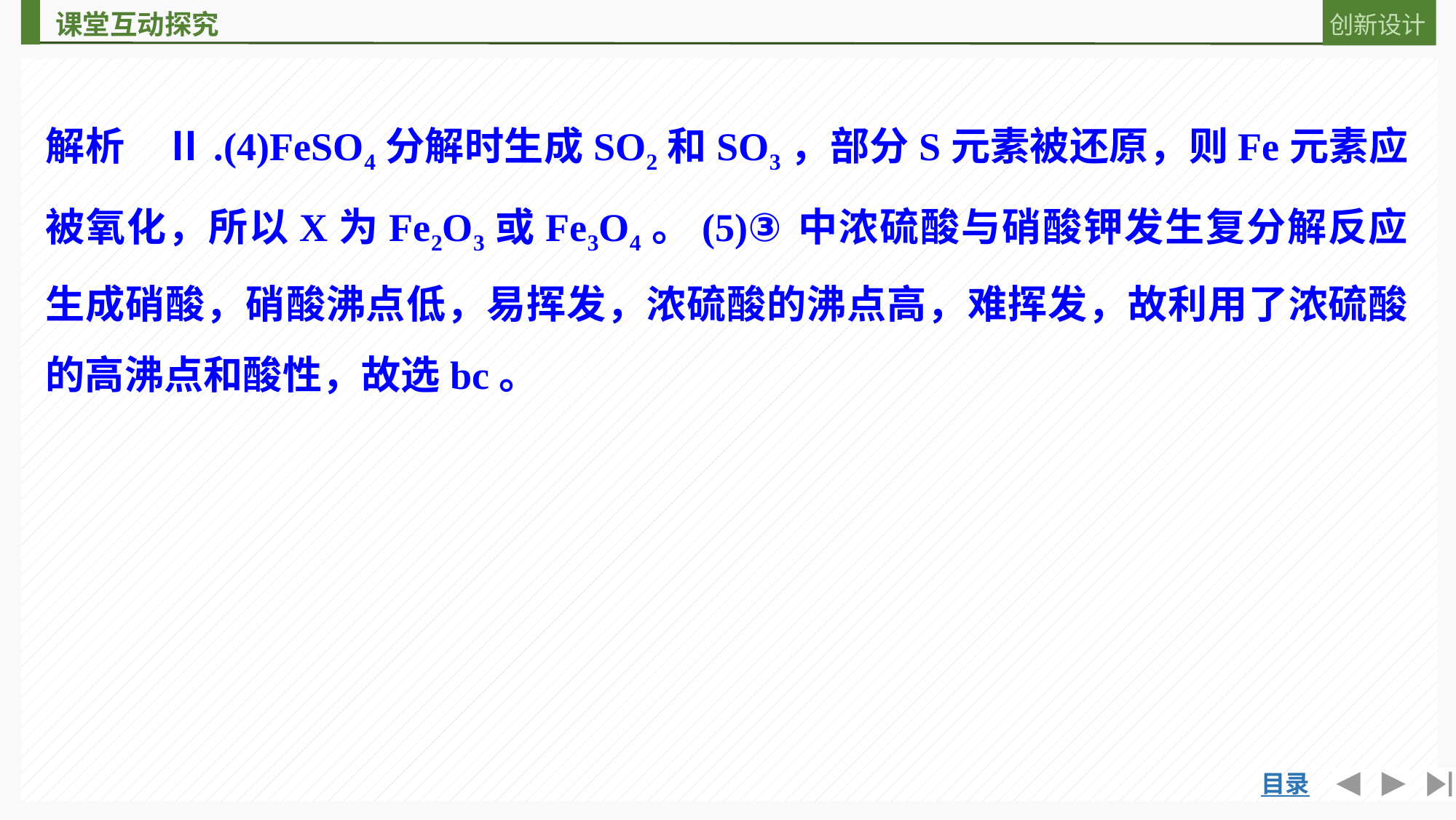

解析　Ⅱ.(4)FeSO4分解时生成SO2和SO3，部分S元素被还原，则Fe元素应被氧化，所以X为Fe2O3或Fe3O4。(5)③中浓硫酸与硝酸钾发生复分解反应生成硝酸，硝酸沸点低，易挥发，浓硫酸的沸点高，难挥发，故利用了浓硫酸的高沸点和酸性，故选bc。